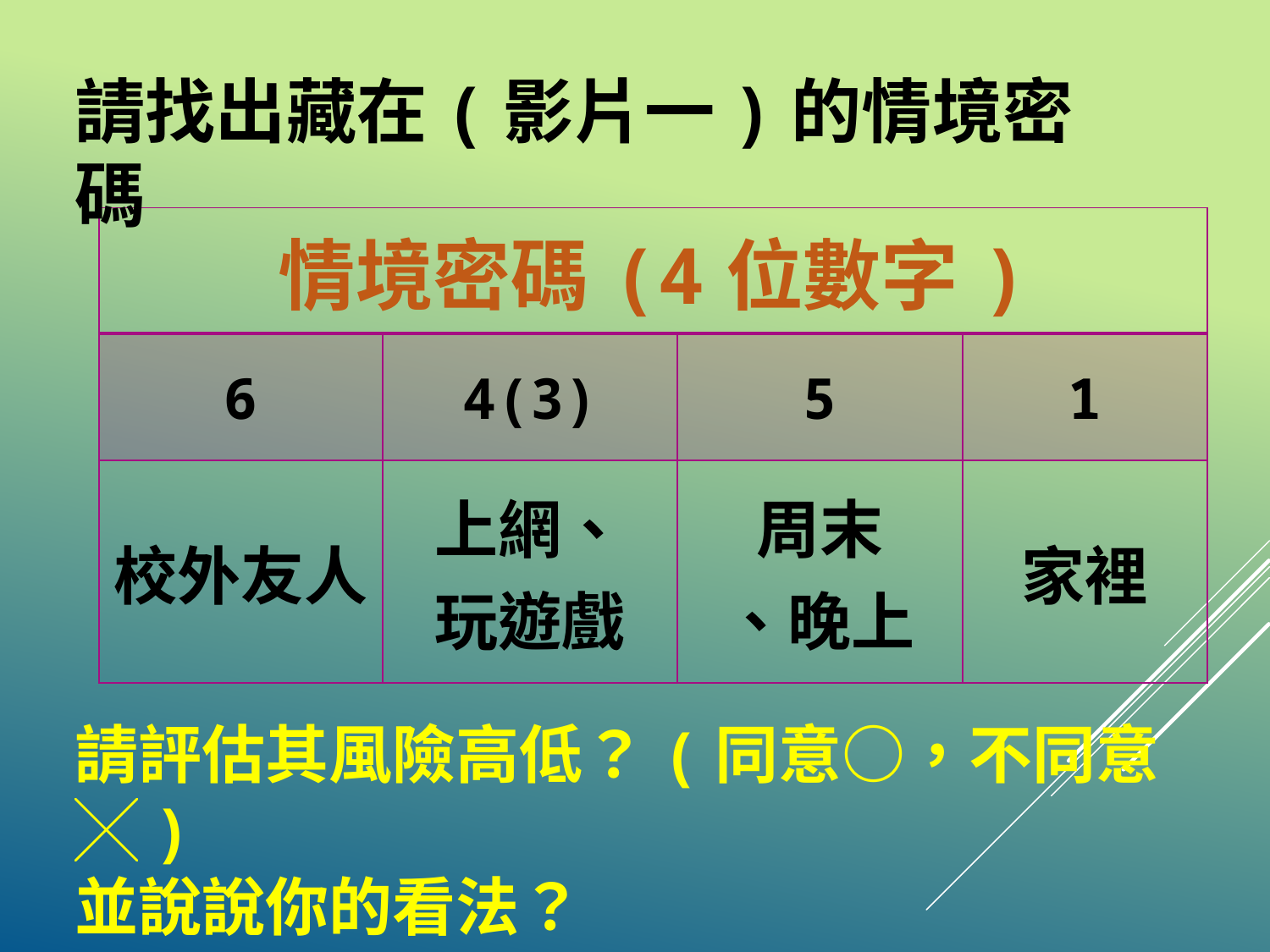

請找出藏在(影片一)的情境密碼
| 情境密碼(4位數字) |  |  |  |
| --- | --- | --- | --- |
| 6 | 4(3) | 5 | 1 |
| 校外友人 | 上網、 玩遊戲 | 周末 、晚上 | 家裡 |
請評估其風險高低？(同意○，不同意╳)
並說說你的看法？